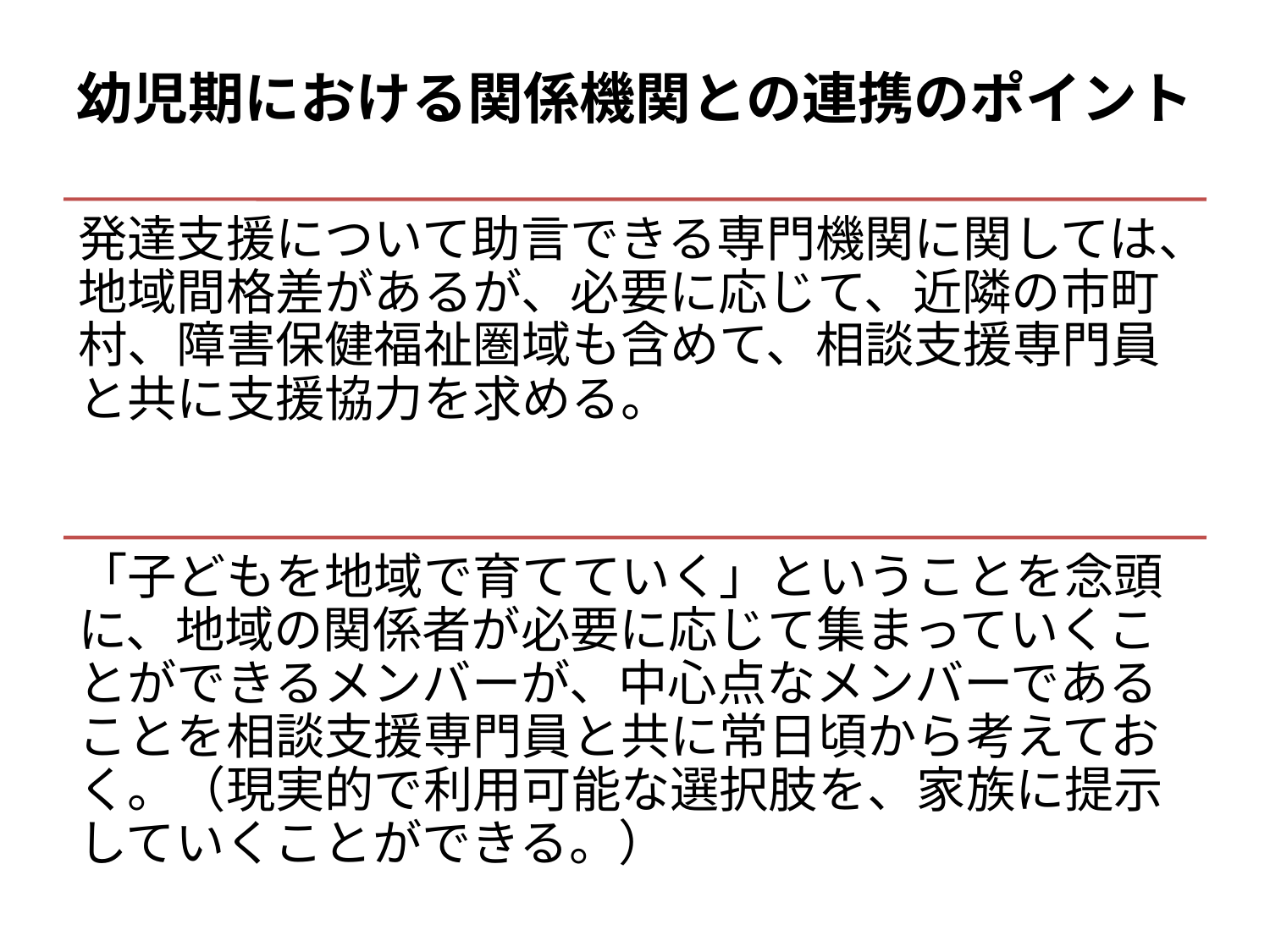

# 幼児期における関係機関との連携のポイント
発達支援について助言できる専門機関に関しては、地域間格差があるが、必要に応じて、近隣の市町村、障害保健福祉圏域も含めて、相談支援専門員と共に支援協力を求める。
「子どもを地域で育てていく」ということを念頭に、地域の関係者が必要に応じて集まっていくことができるメンバーが、中心点なメンバーであることを相談支援専門員と共に常日頃から考えておく。（現実的で利用可能な選択肢を、家族に提示していくことができる。）